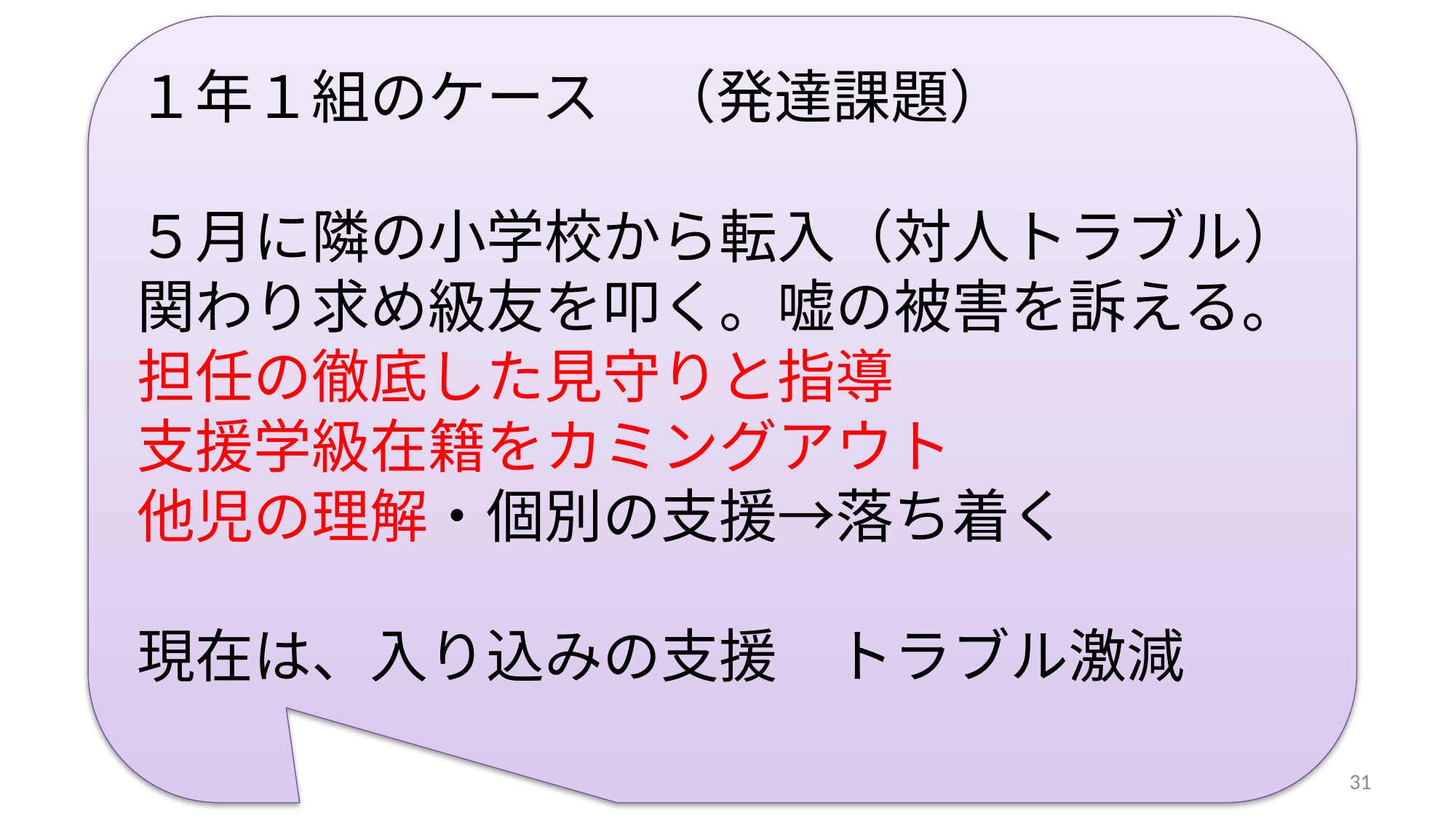

１年１組のケース　（発達課題）

５月に隣の小学校から転入（対人トラブル）
関わり求め級友を叩く。嘘の被害を訴える。
担任の徹底した見守りと指導
支援学級在籍をカミングアウト
他児の理解・個別の支援→落ち着く

現在は、入り込みの支援　トラブル激減

31